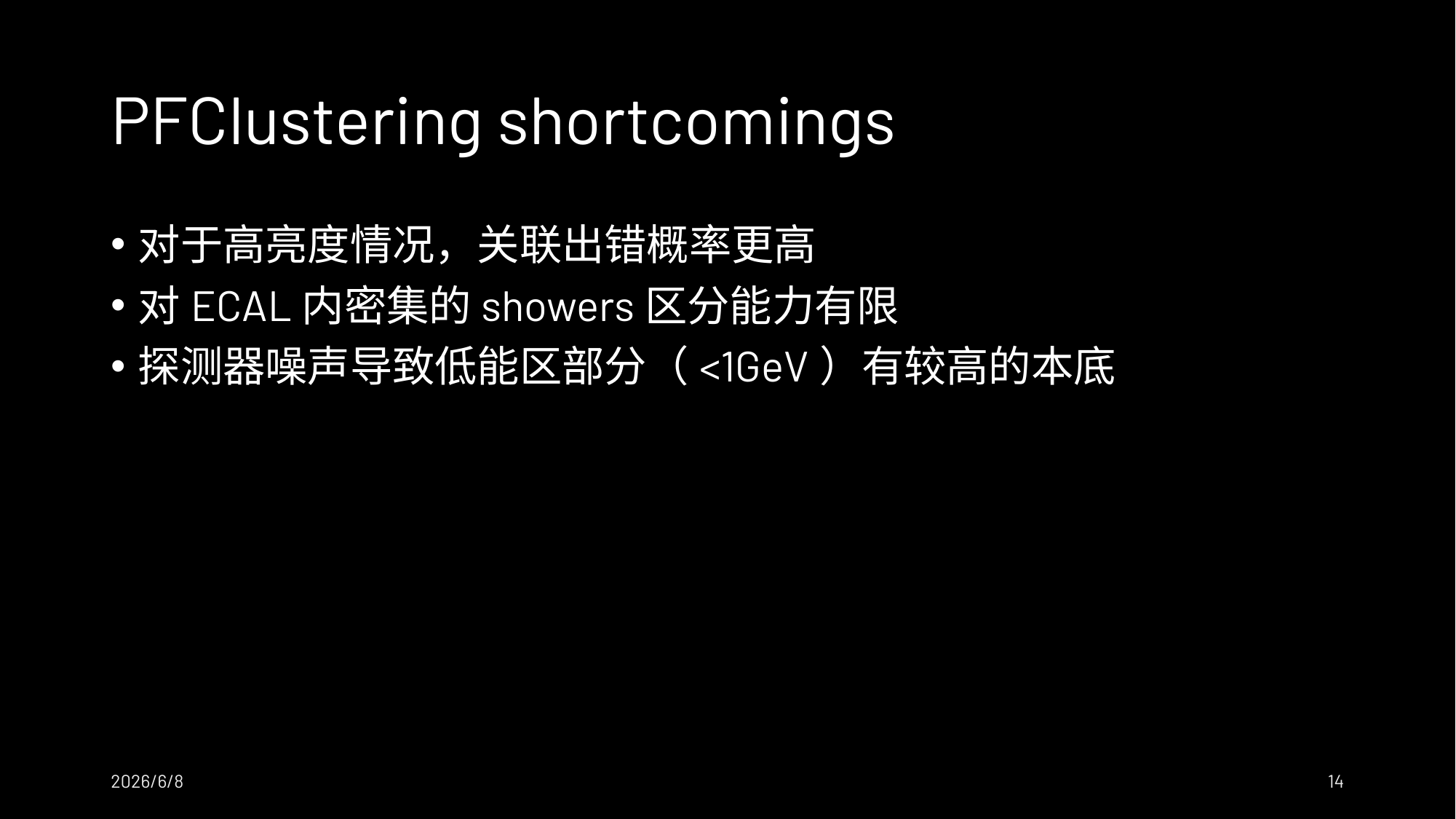

# PFClustering shortcomings
对于高亮度情况，关联出错概率更高
对ECAL内密集的showers区分能力有限
探测器噪声导致低能区部分（<1GeV）有较高的本底
2026/6/8
14